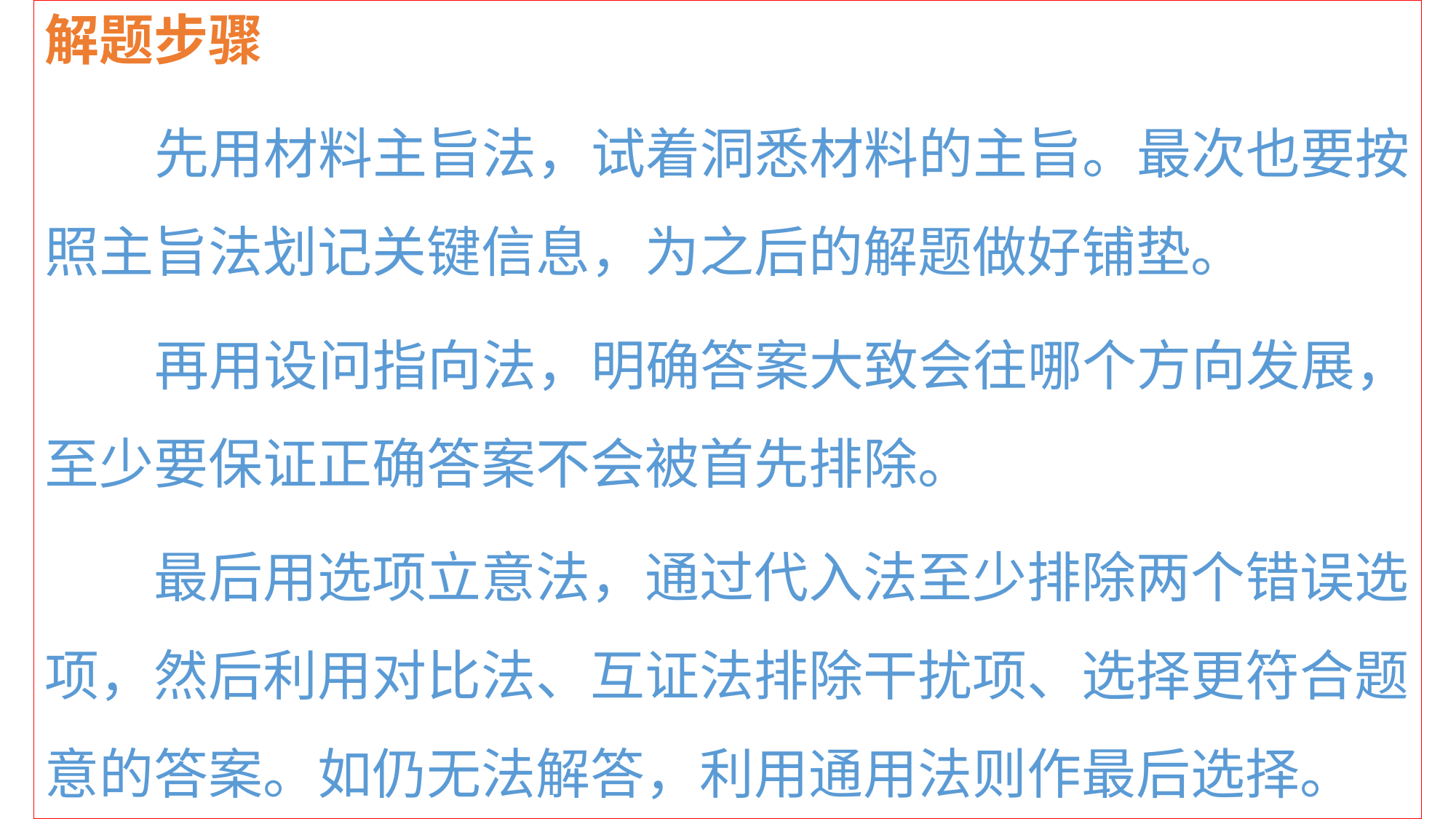

解题步骤
        先用材料主旨法，试着洞悉材料的主旨。最次也要按照主旨法划记关键信息，为之后的解题做好铺垫。
        再用设问指向法，明确答案大致会往哪个方向发展，至少要保证正确答案不会被首先排除。
不走最后用选项立意法，通过代入法至少排除两个错误选项，然后利用对比法、互证法排除干扰项、选择更符合题意的答案。如仍无法解答，利用通用法则作最后选择。